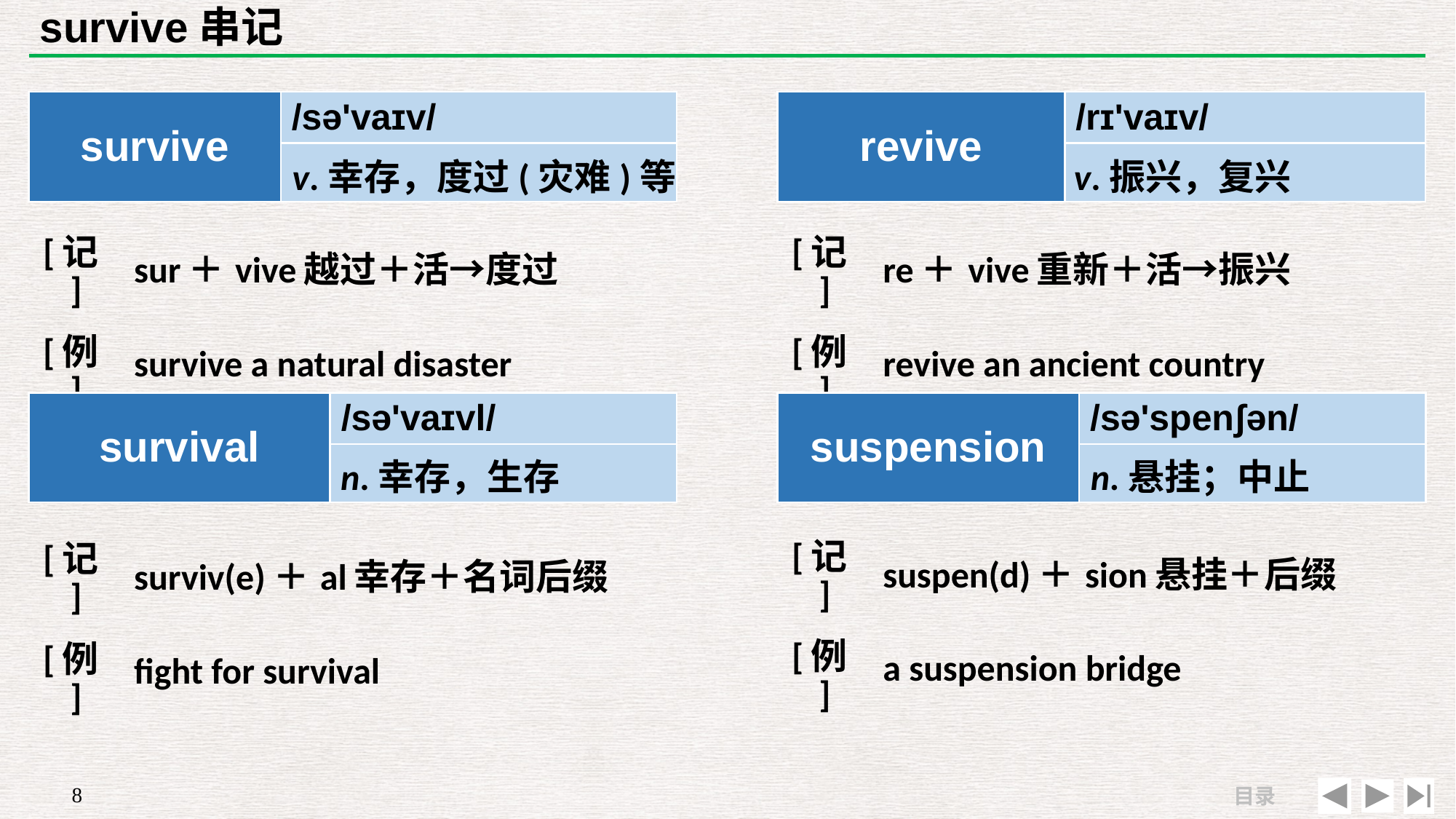

# survive串记

| survive | /sə'vaɪv/ |
| --- | --- |
|  |  |
| revive | /rɪ'vaɪv/ |
| --- | --- |
|  |  |
v.幸存，度过(灾难)等
v.振兴，复兴
| [记] | sur＋vive越过＋活→度过 |
| --- | --- |
| [例] | survive a natural disaster |
| [记] | re＋vive重新＋活→振兴 |
| --- | --- |
| [例] | revive an ancient country |
| survival | /sə'vaɪvl/ |
| --- | --- |
|  |  |
| suspension | /sə'spenʃən/ |
| --- | --- |
|  |  |
n.幸存，生存
n.悬挂；中止
| [记] | suspen(d)＋sion悬挂＋后缀 |
| --- | --- |
| [例] | a suspension bridge |
| [记] | surviv(e)＋al幸存＋名词后缀 |
| --- | --- |
| [例] | fight for survival |